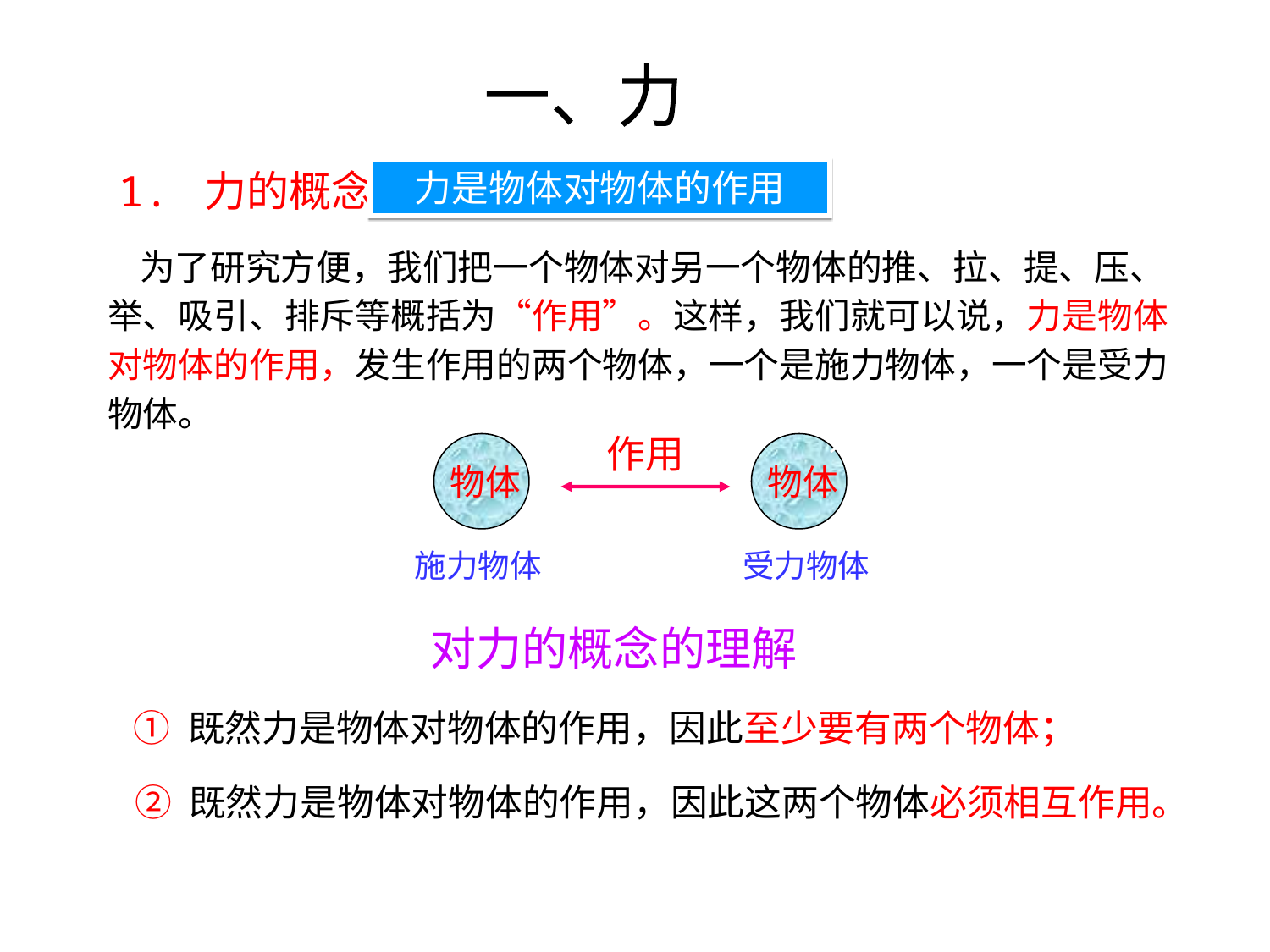

一、力
1. 力的概念
力是物体对物体的作用
   为了研究方便，我们把一个物体对另一个物体的推、拉、提、压、举、吸引、排斥等概括为“作用”。这样，我们就可以说，力是物体对物体的作用，发生作用的两个物体，一个是施力物体，一个是受力物体。
力是物体对物体的作用
作用
 物体
 物体

施力物体
受力物体
 对力的概念的理解
       ① 既然力是物体对物体的作用，因此至少要有两个物体；
  ② 既然力是物体对物体的作用，因此这两个物体必须相互作用。